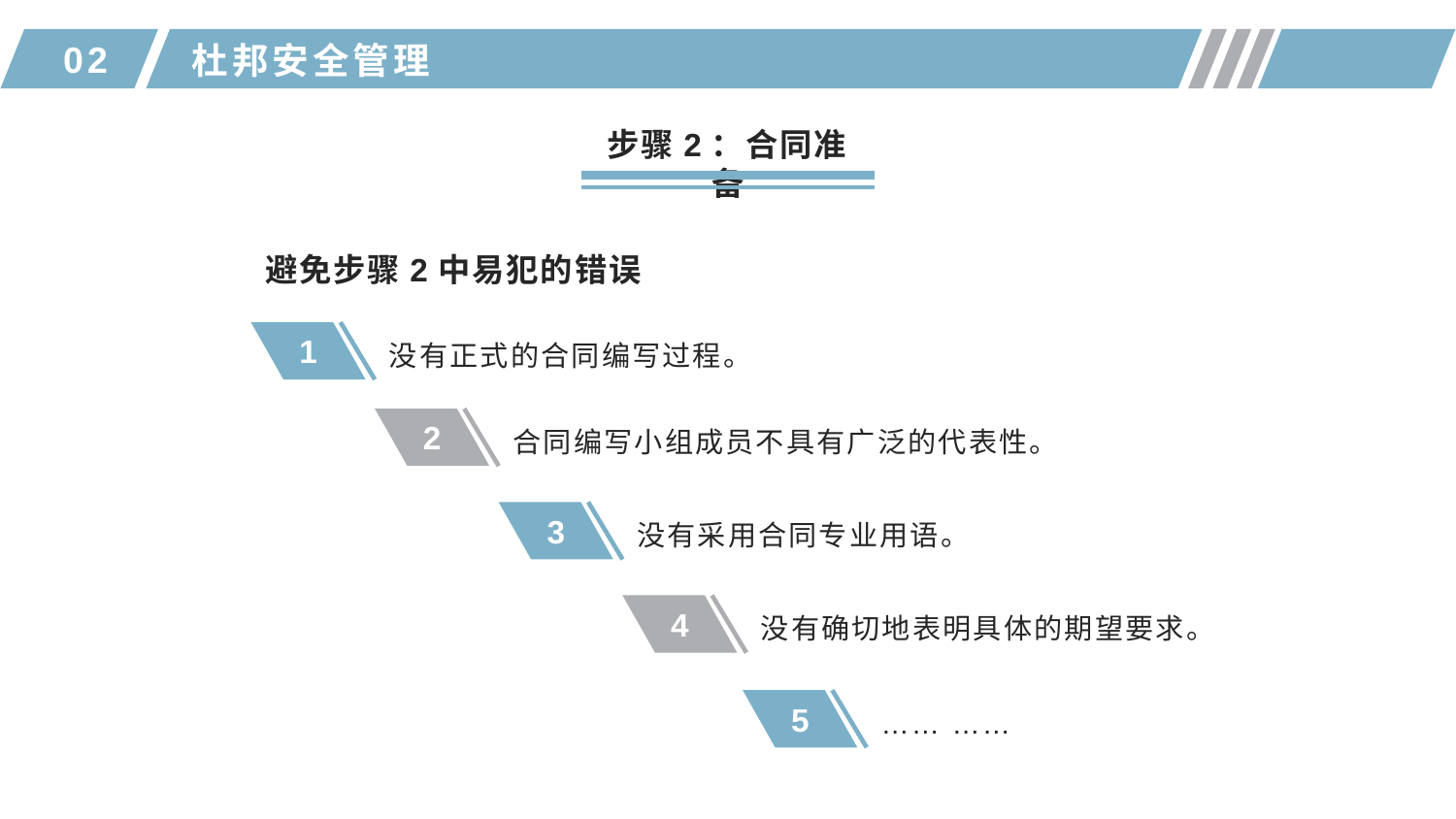

02
杜邦安全管理
步骤2：合同准备
避免步骤2中易犯的错误
1
没有正式的合同编写过程。
2
合同编写小组成员不具有广泛的代表性。
3
没有采用合同专业用语。
4
没有确切地表明具体的期望要求。
5
…… ……